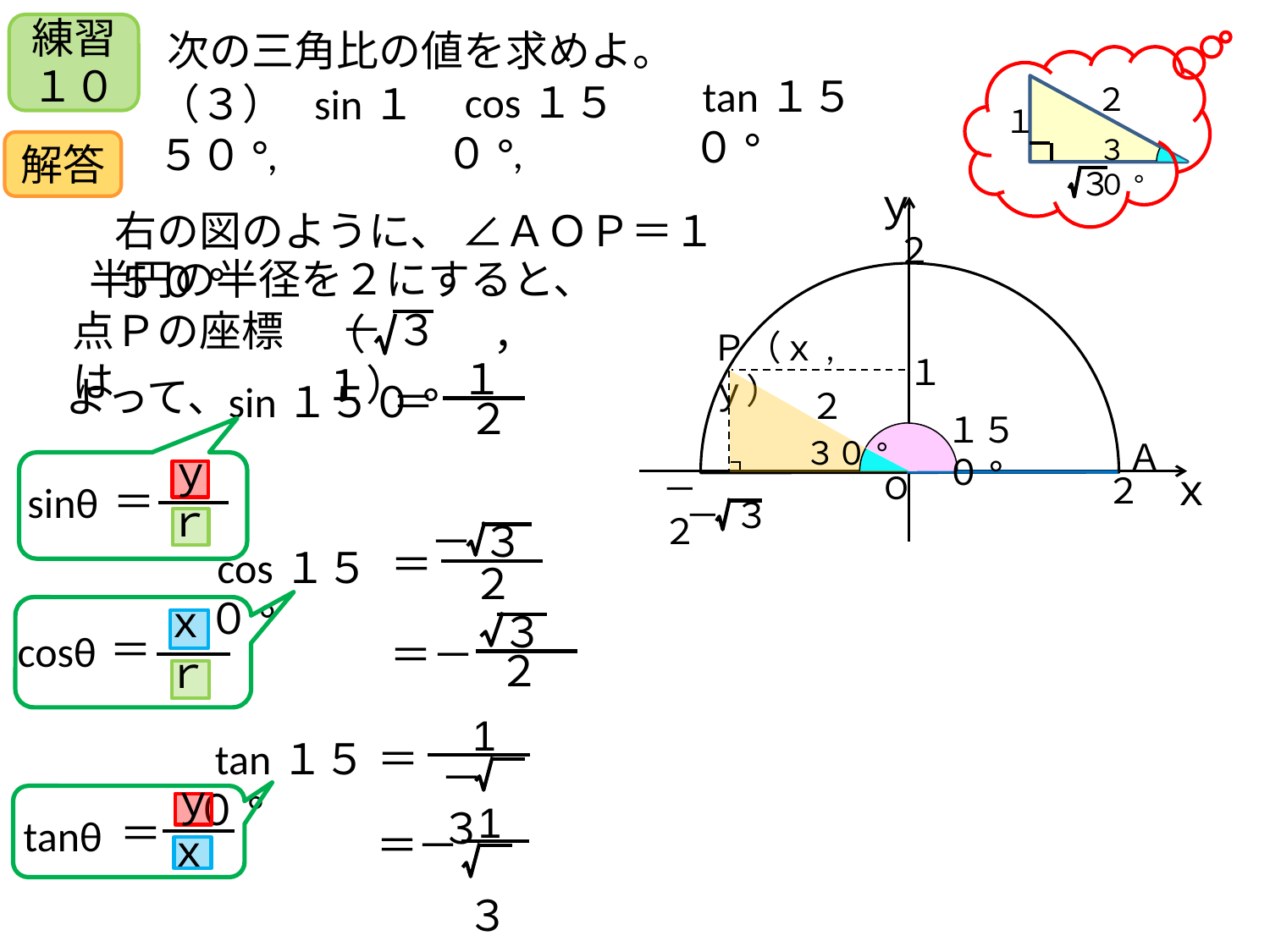

練習１０
次の三角比の値を求めよ。

２
１
３０°

３

 tan１５０°
  cos１５０°,
（３）  sin１５０°,
解答
ｙ
２

Ａ
ｘ
O
－２
２
右の図のように、 ∠ＡＯＰ＝１５０°
　半円の半径を２にすると、
点Ｐの座標は
－
３

（　　　，１）
Ｐ（ｘ,ｙ）
１
１
＝
２
 sin１５０°
よって、

３０°

２
１５０°

ｙ

＝
sinθ
ｒ

－
３

－ ３
＝
２

 cos１５０°
ｘ

＝
cosθ
ｒ

３
＝－
２

1
＝
－ ３

  tan１５０°
ｙ

＝
tanθ
ｘ

1
＝
－
 ３